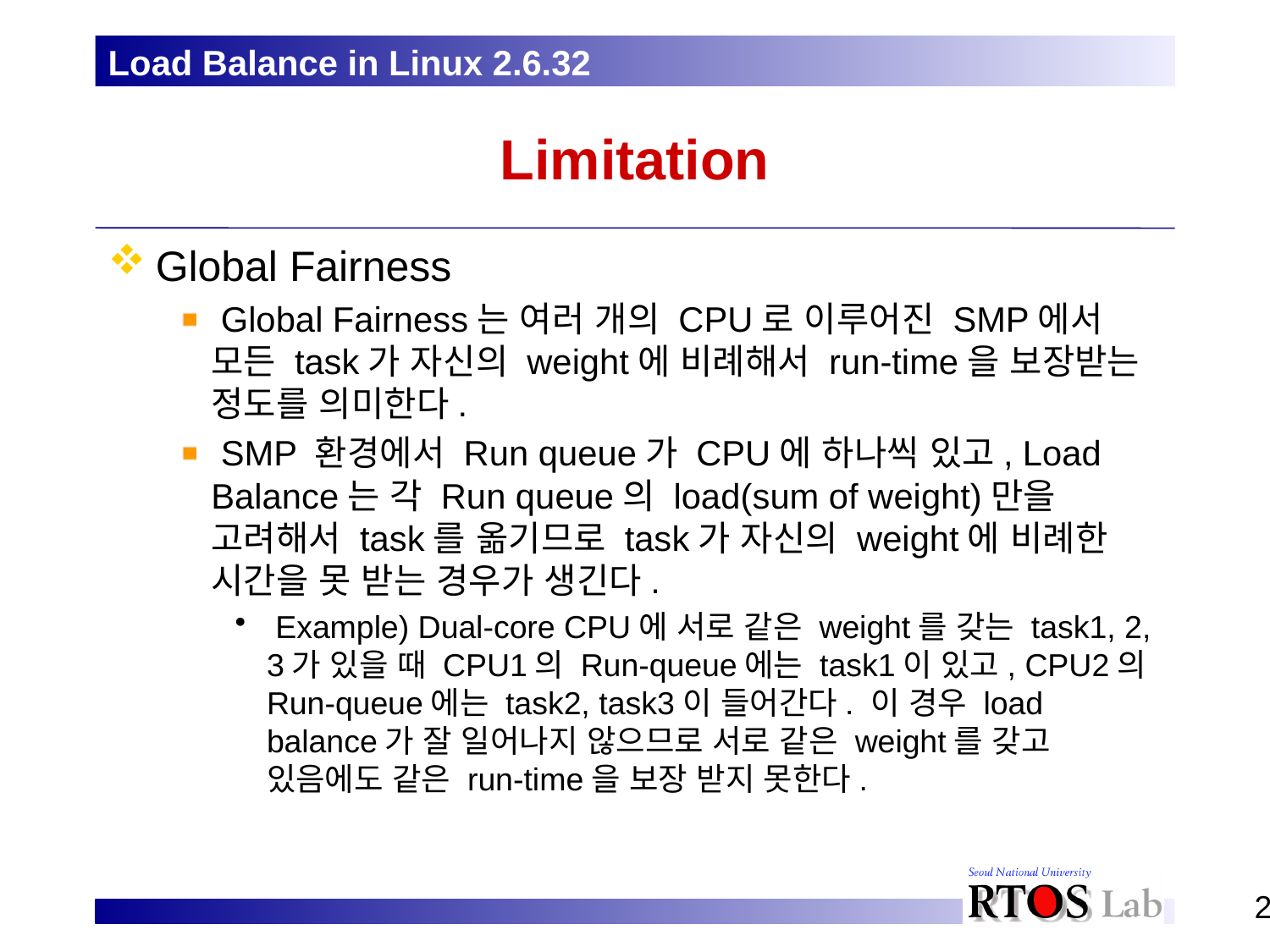

Load Balance in Linux 2.6.32
# Limitation
Global Fairness
 Global Fairness는 여러 개의 CPU로 이루어진 SMP에서 모든 task가 자신의 weight에 비례해서 run-time을 보장받는 정도를 의미한다.
 SMP 환경에서 Run queue가 CPU에 하나씩 있고, Load Balance는 각 Run queue의 load(sum of weight)만을 고려해서 task를 옮기므로 task가 자신의 weight에 비례한 시간을 못 받는 경우가 생긴다.
 Example) Dual-core CPU에 서로 같은 weight를 갖는 task1, 2, 3가 있을 때 CPU1의 Run-queue에는 task1이 있고, CPU2의 Run-queue에는 task2, task3이 들어간다. 이 경우 load balance가 잘 일어나지 않으므로 서로 같은 weight를 갖고 있음에도 같은 run-time을 보장 받지 못한다.